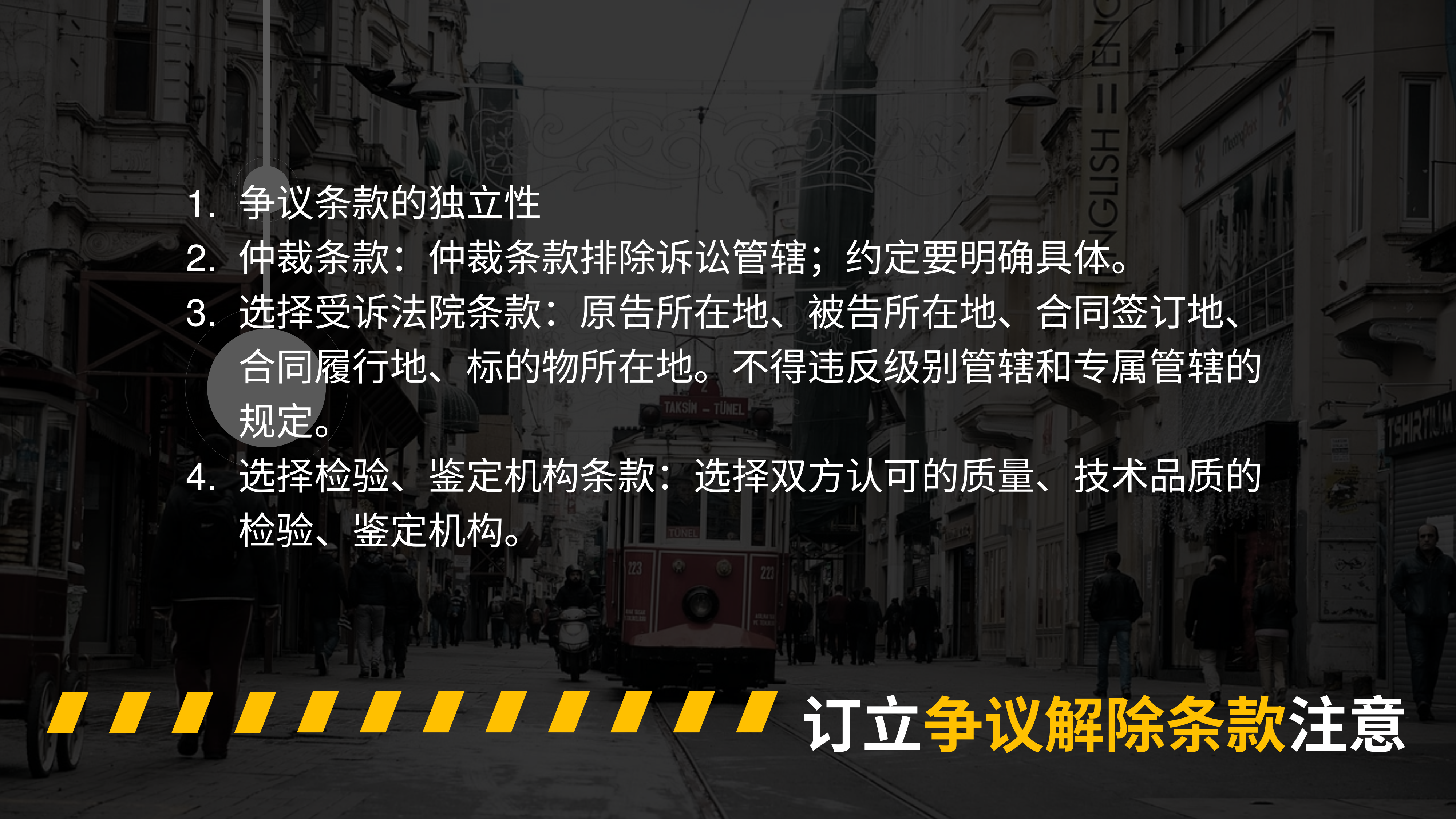

争议条款的独立性
仲裁条款：仲裁条款排除诉讼管辖；约定要明确具体。
选择受诉法院条款：原告所在地、被告所在地、合同签订地、合同履行地、标的物所在地。不得违反级别管辖和专属管辖的规定。
选择检验、鉴定机构条款：选择双方认可的质量、技术品质的检验、鉴定机构。

订立争议解除条款注意